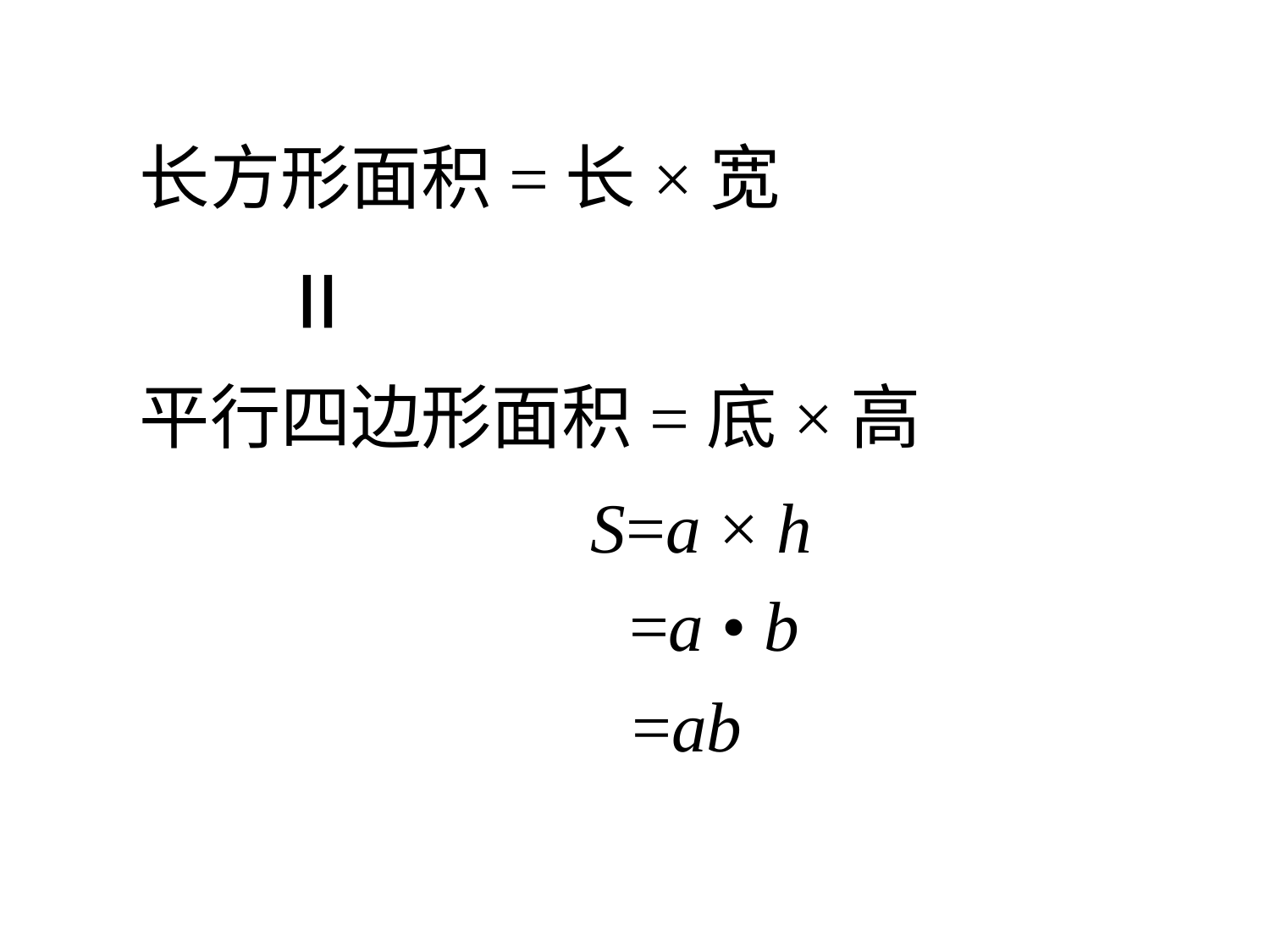

长方形面积=长×宽

平行四边形面积=底×高

 S=a × h
=a • b
=ab